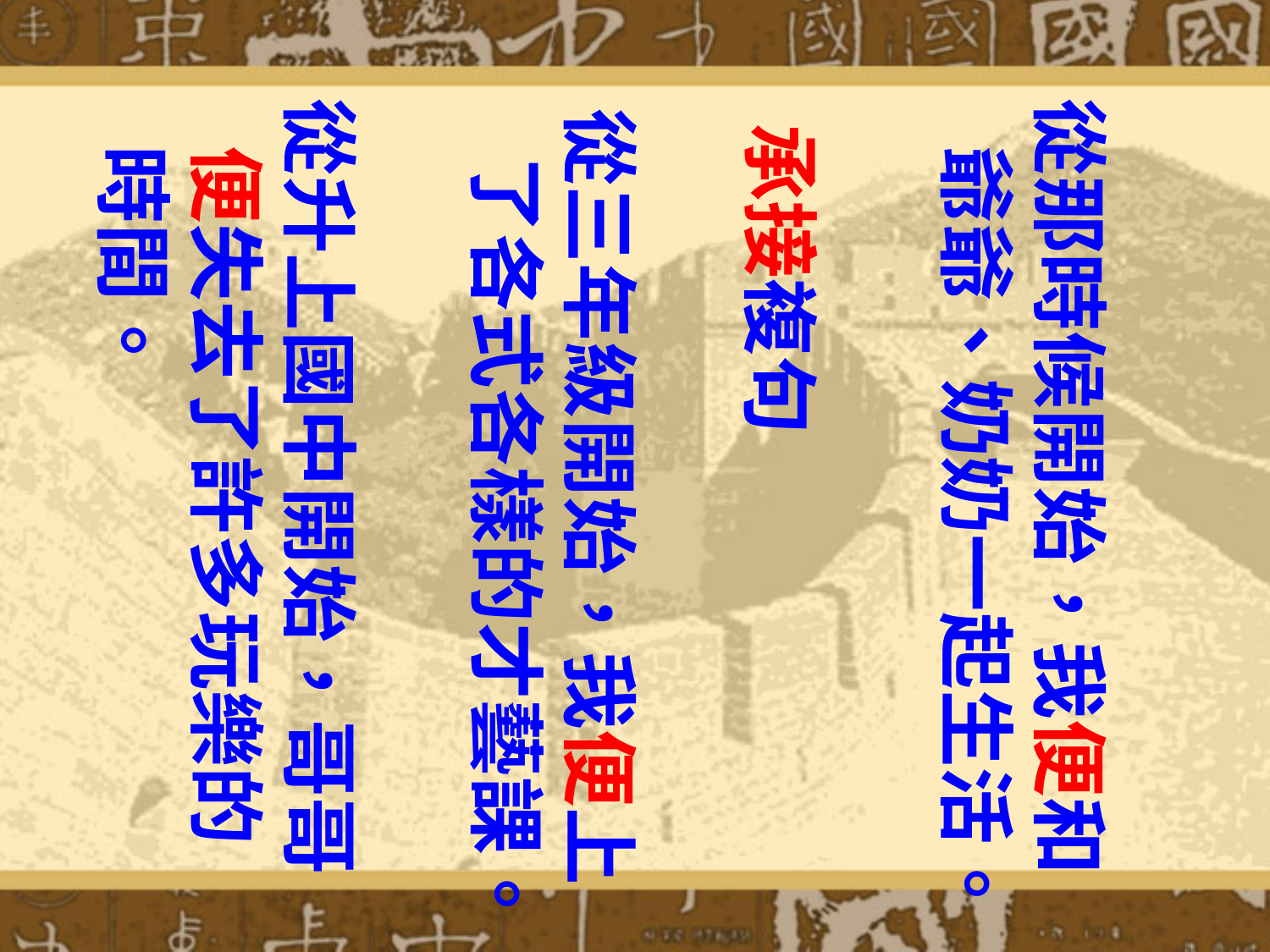

從升上國中開始，哥哥便失去了許多玩樂的時間。
從那時候開始，我便和爺爺、奶奶一起生活。
從三年級開始，我便上了各式各樣的才藝課。
承接複句